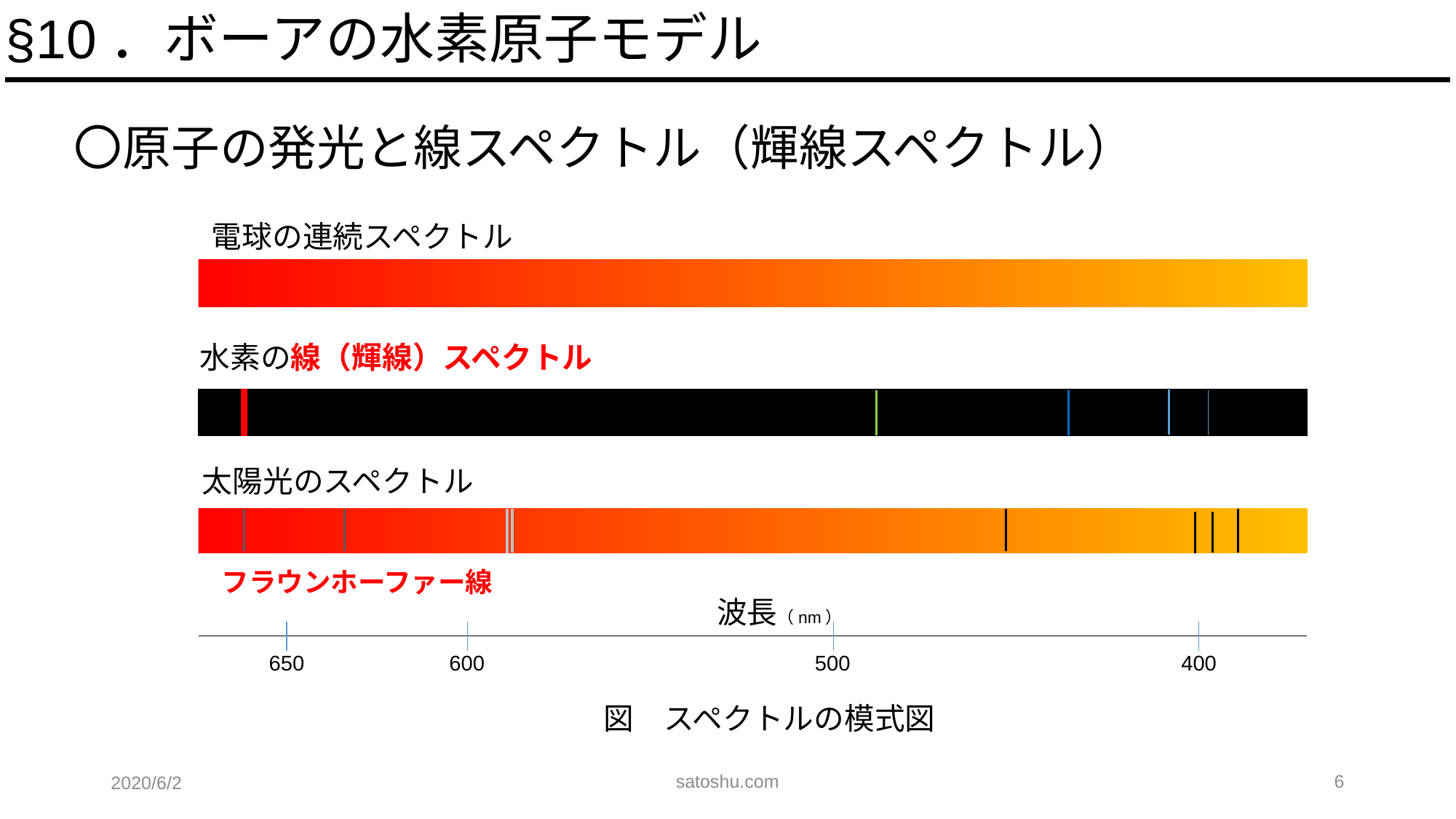

§10．ボーアの水素原子モデル
〇原子の発光と線スペクトル（輝線スペクトル）
電球の連続スペクトル

水素の線（輝線）スペクトル

太陽光のスペクトル

フラウンホーファー線
波長（nm）
650
600
500
400
図　スペクトルの模式図
satoshu.com
6
2020/6/2